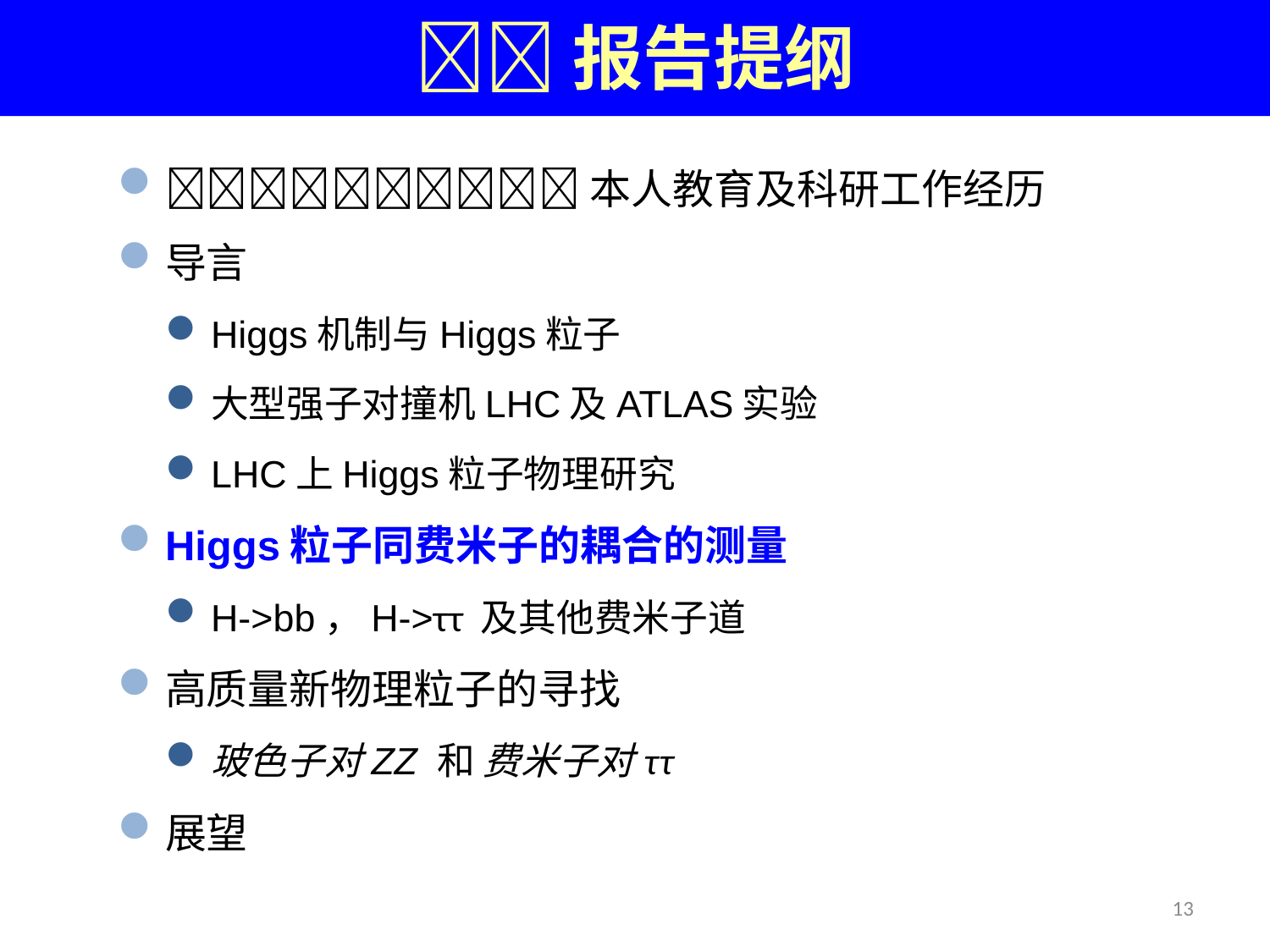

􏰎􏰕报告提纲
􏳛􏰑􏳜􏳝􏲈􏳞􏱘􏳘􏰎􏰕本人教育及科研工作经历
导言
Higgs机制与Higgs粒子
大型强子对撞机LHC及ATLAS实验
LHC上Higgs粒子物理研究
Higgs粒子同费米子的耦合的测量
H->bb，H->ττ 及其他费米子道
高质量新物理粒子的寻找
玻色子对ZZ 和 费米子对ττ
展望

13